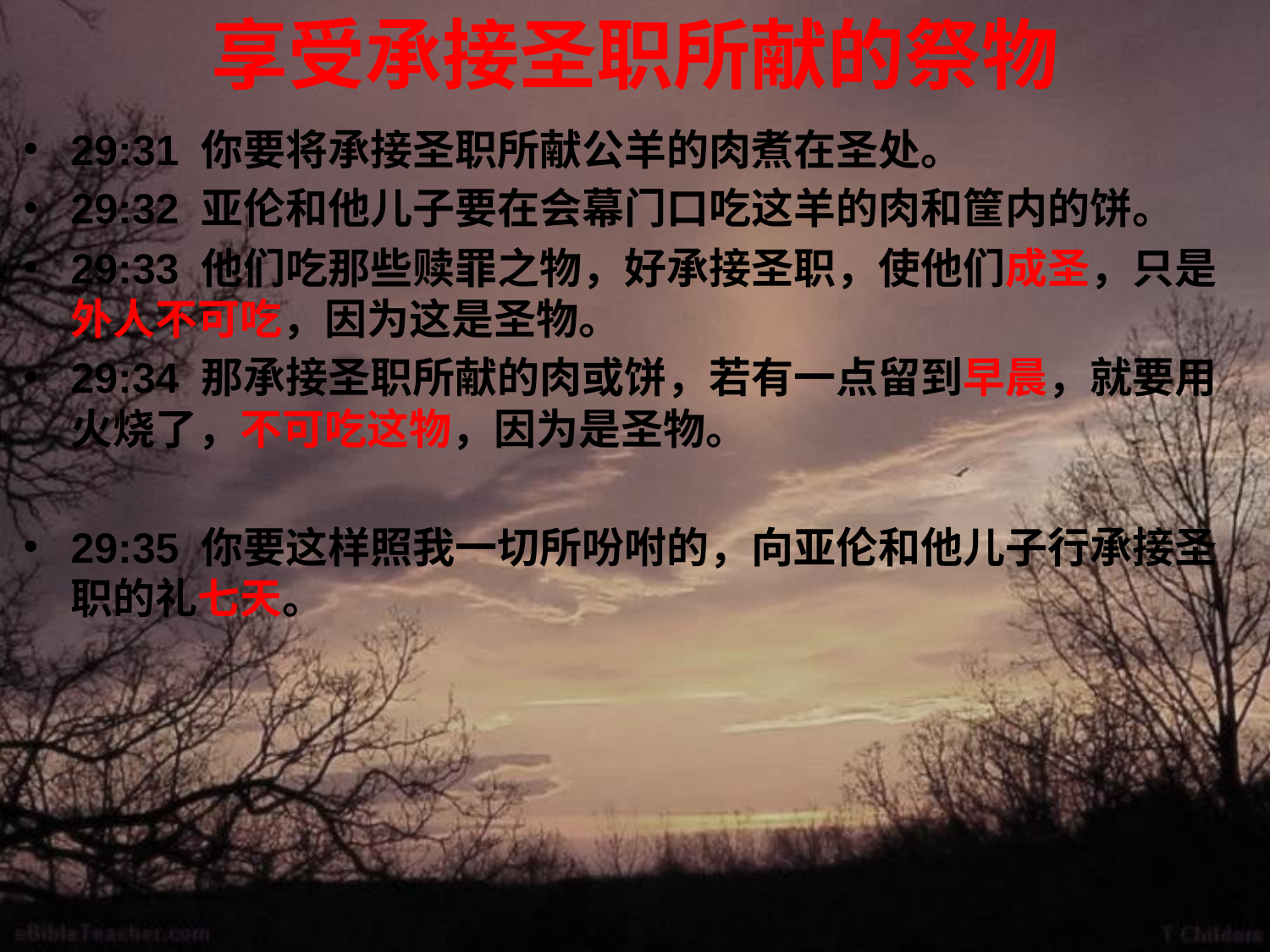

# 享受承接圣职所献的祭物
29:31 你要将承接圣职所献公羊的肉煮在圣处。
29:32 亚伦和他儿子要在会幕门口吃这羊的肉和筐内的饼。
29:33 他们吃那些赎罪之物，好承接圣职，使他们成圣，只是外人不可吃，因为这是圣物。
29:34 那承接圣职所献的肉或饼，若有一点留到早晨，就要用火烧了，不可吃这物，因为是圣物。

29:35 你要这样照我一切所吩咐的，向亚伦和他儿子行承接圣职的礼七天。